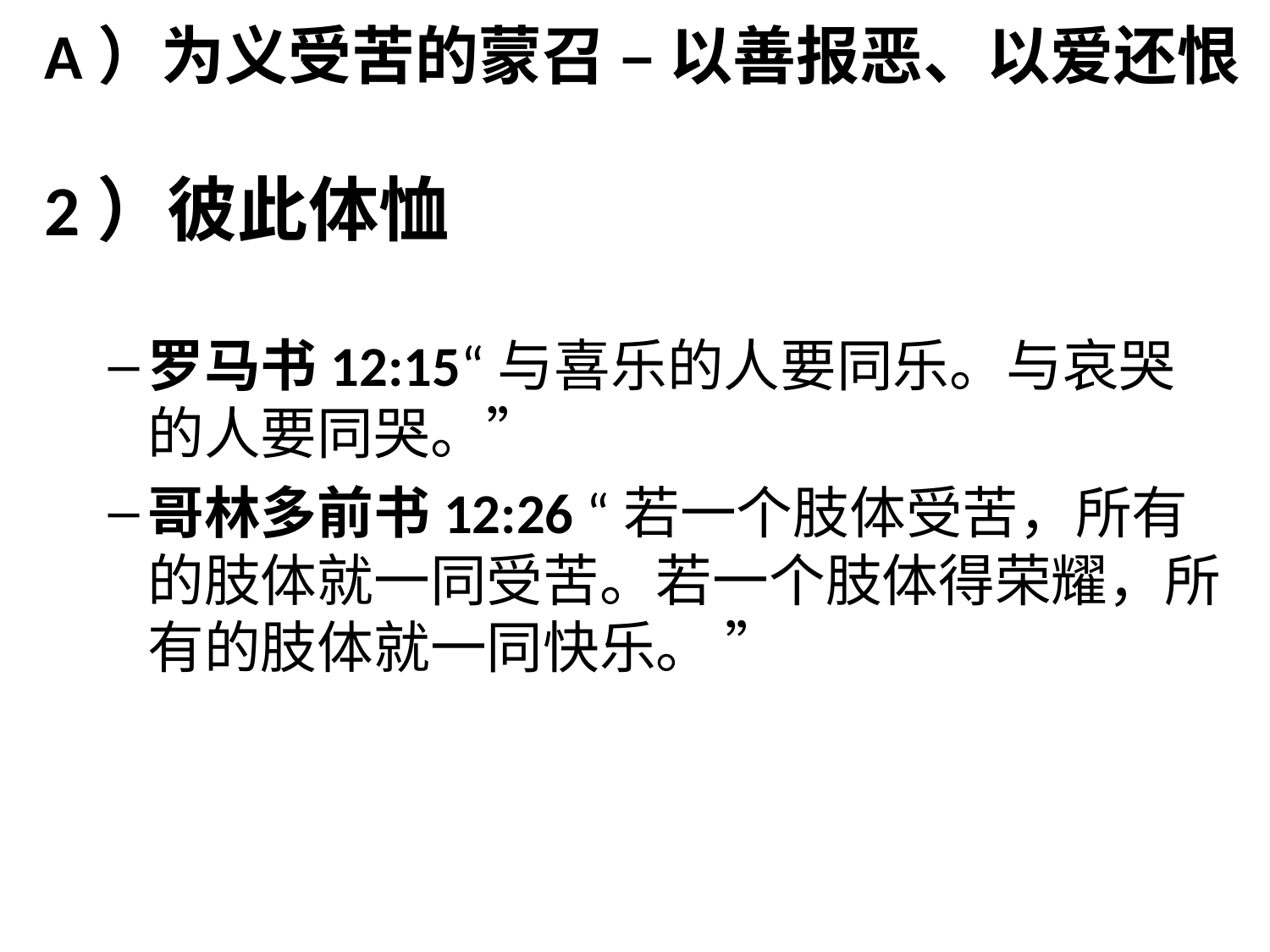

A）为义受苦的蒙召 – 以善报恶、以爱还恨
#
2）彼此体恤

罗马书12:15“与喜乐的人要同乐。与哀哭的人要同哭。”
哥林多前书12:26 “若一个肢体受苦，所有的肢体就一同受苦。若一个肢体得荣耀，所有的肢体就一同快乐。 ”